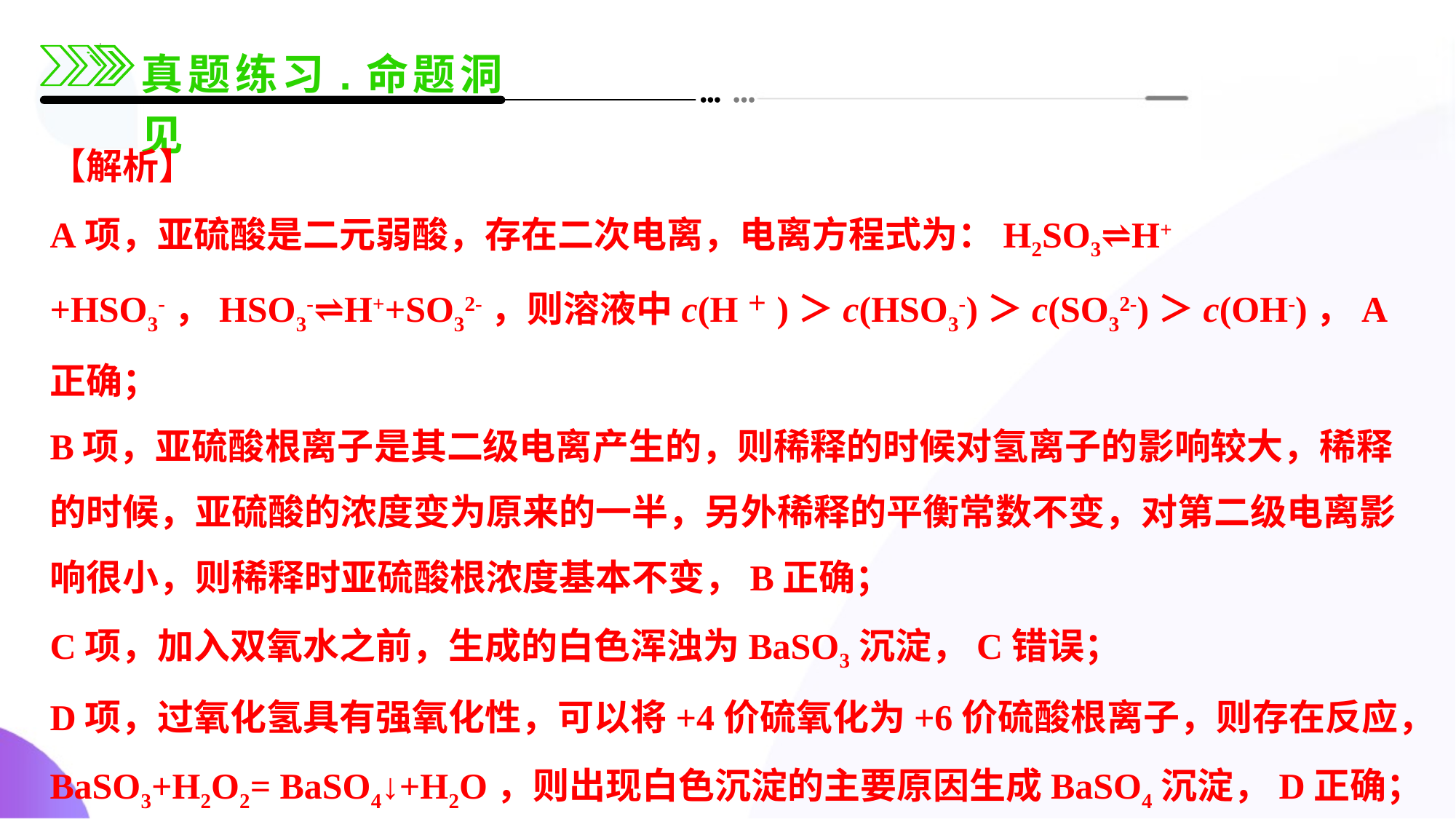

【解析】
A项，亚硫酸是二元弱酸，存在二次电离，电离方程式为：H2SO3⇌H++HSO3-，HSO3-⇌H++SO32-，则溶液中c(H＋)＞c(HSO3-)＞c(SO32-)＞c(OH-)，A正确；
B项，亚硫酸根离子是其二级电离产生的，则稀释的时候对氢离子的影响较大，稀释的时候，亚硫酸的浓度变为原来的一半，另外稀释的平衡常数不变，对第二级电离影响很小，则稀释时亚硫酸根浓度基本不变，B正确；
C项，加入双氧水之前，生成的白色浑浊为BaSO3沉淀，C错误；
D项，过氧化氢具有强氧化性，可以将+4价硫氧化为+6价硫酸根离子，则存在反应，BaSO3+H2O2= BaSO4↓+H2O，则出现白色沉淀的主要原因生成BaSO4沉淀，D正确；故选C。